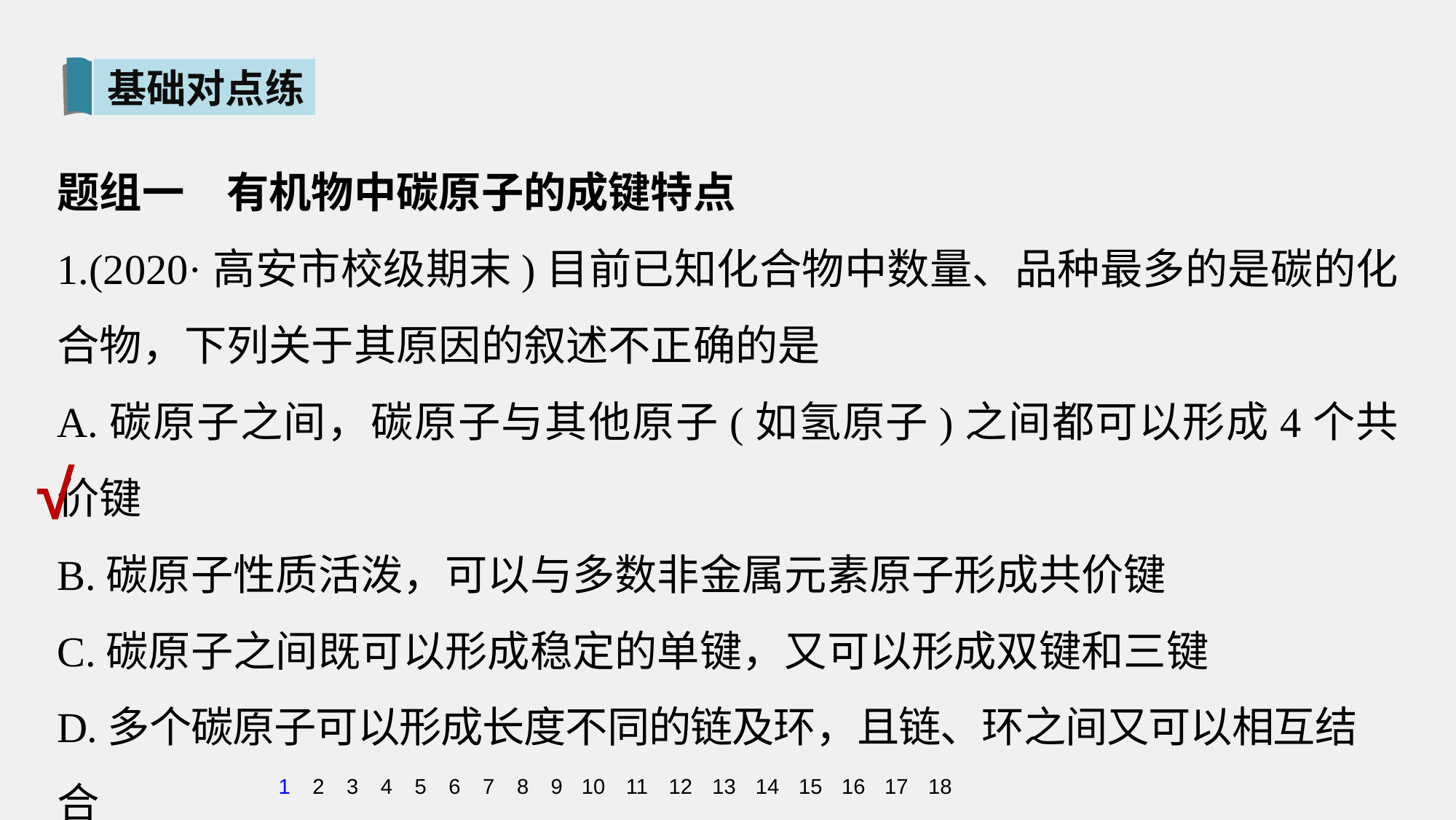

基础对点练
题组一　有机物中碳原子的成键特点
1.(2020·高安市校级期末)目前已知化合物中数量、品种最多的是碳的化合物，下列关于其原因的叙述不正确的是
A.碳原子之间，碳原子与其他原子(如氢原子)之间都可以形成4个共价键
B.碳原子性质活泼，可以与多数非金属元素原子形成共价键
C.碳原子之间既可以形成稳定的单键，又可以形成双键和三键
D.多个碳原子可以形成长度不同的链及环，且链、环之间又可以相互结合
√
1
2
3
4
5
6
7
8
9
10
11
12
13
14
15
16
17
18